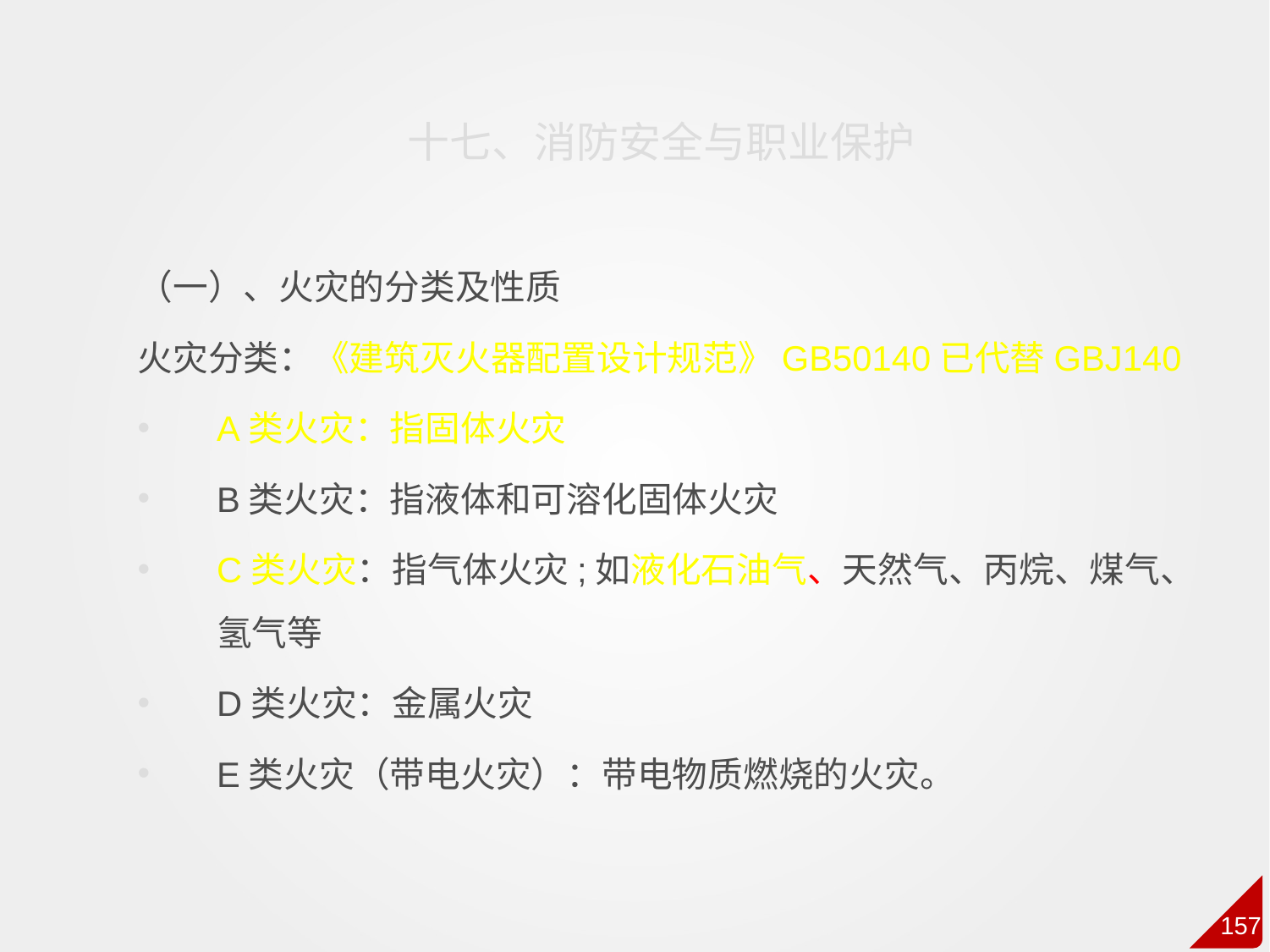

十七、消防安全与职业保护

（一）、火灾的分类及性质
火灾分类：《建筑灭火器配置设计规范》GB50140已代替GBJ140
A类火灾：指固体火灾
B类火灾：指液体和可溶化固体火灾
C类火灾：指气体火灾;如液化石油气、天然气、丙烷、煤气、氢气等
D类火灾：金属火灾
E类火灾（带电火灾）：带电物质燃烧的火灾。